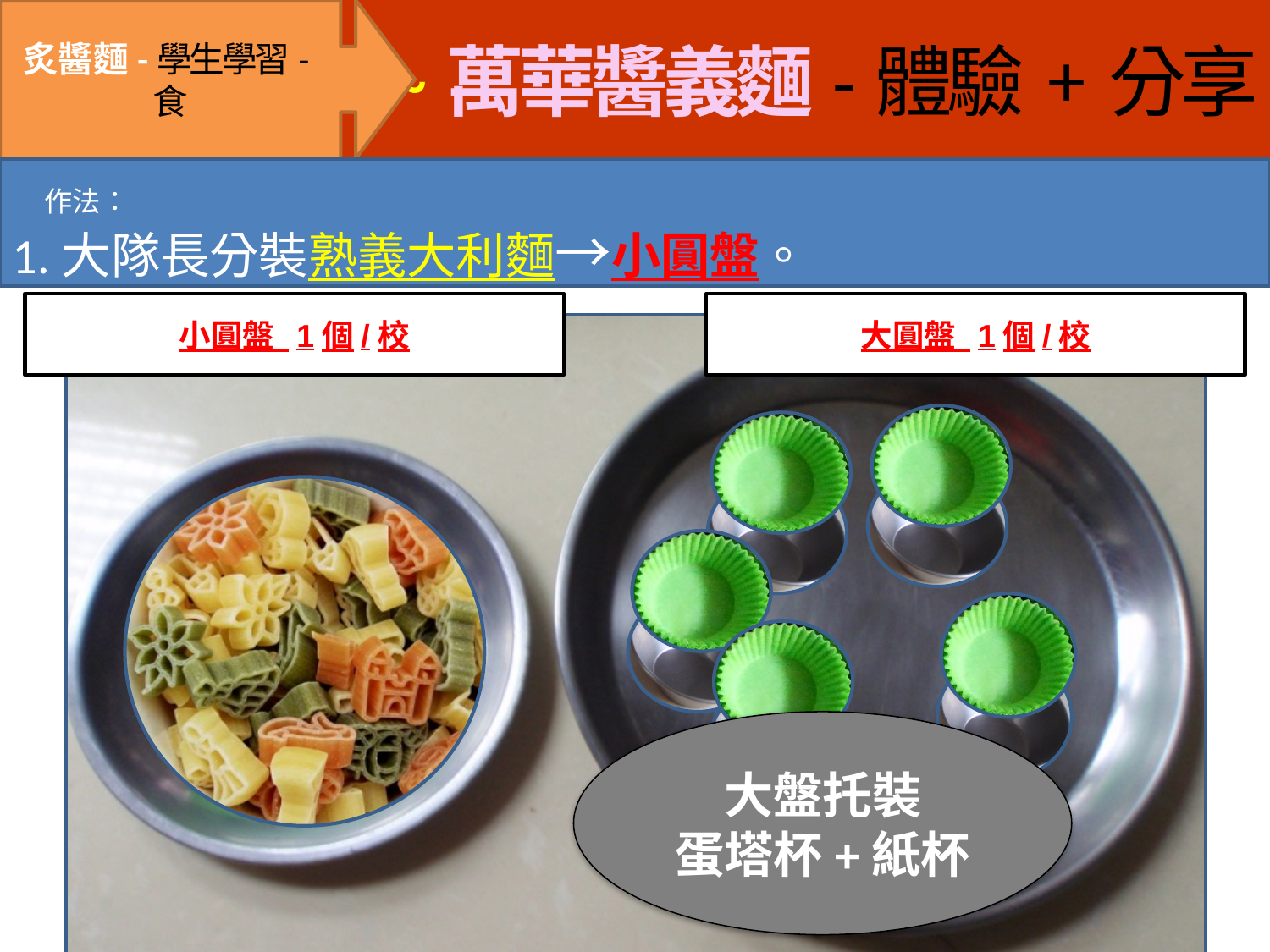

炙醬麵-學生學習-食
炙~萬華醬義麵-體驗+分享
    作法：
1.大隊長分裝熟義大利麵→小圓盤。
小圓盤  1個/校

大圓盤  1個/校

大盤托裝
蛋塔杯+紙杯